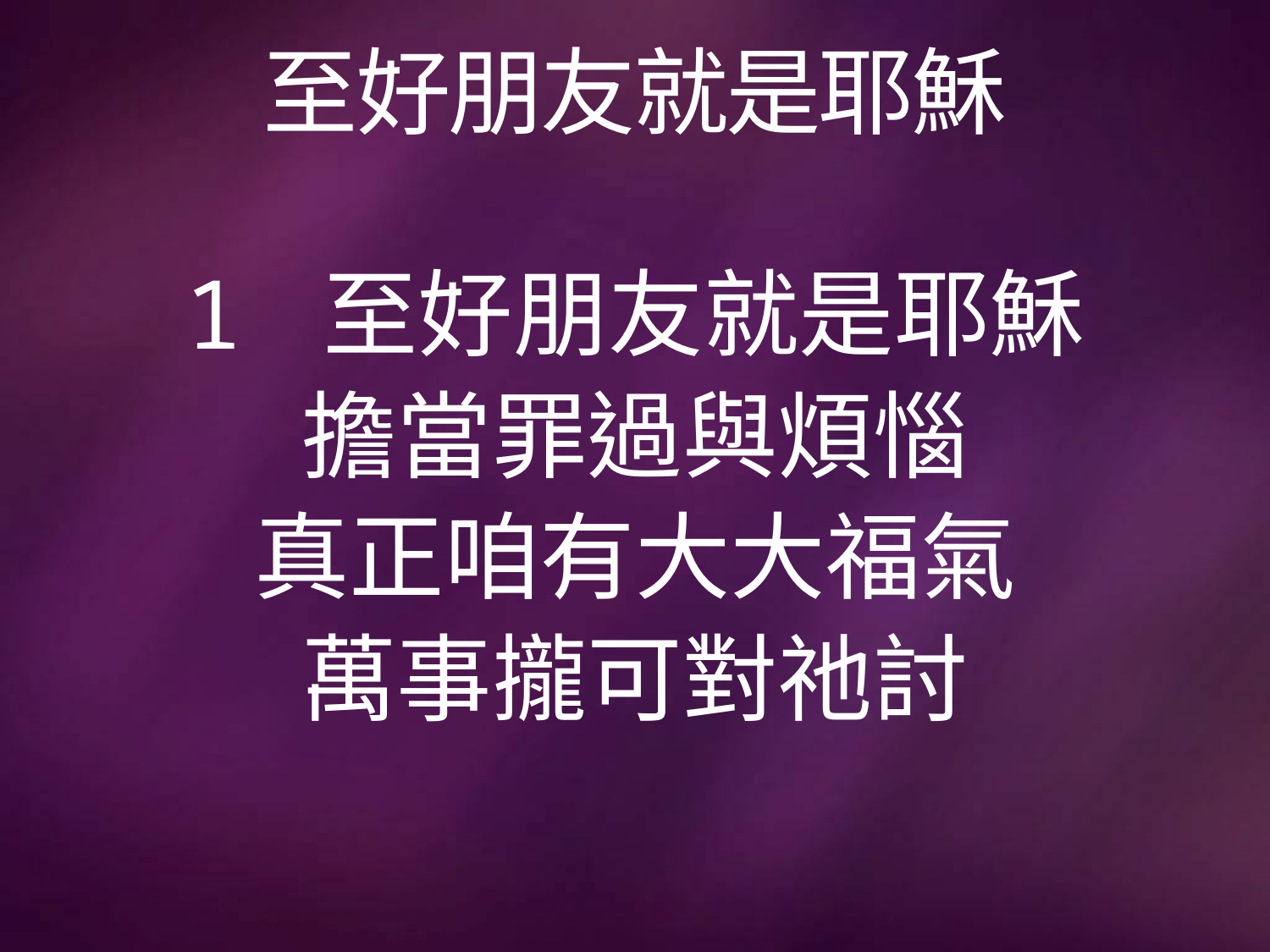

# 至好朋友就是耶穌
1 至好朋友就是耶穌
擔當罪過與煩惱
真正咱有大大福氣
萬事攏可對祂討